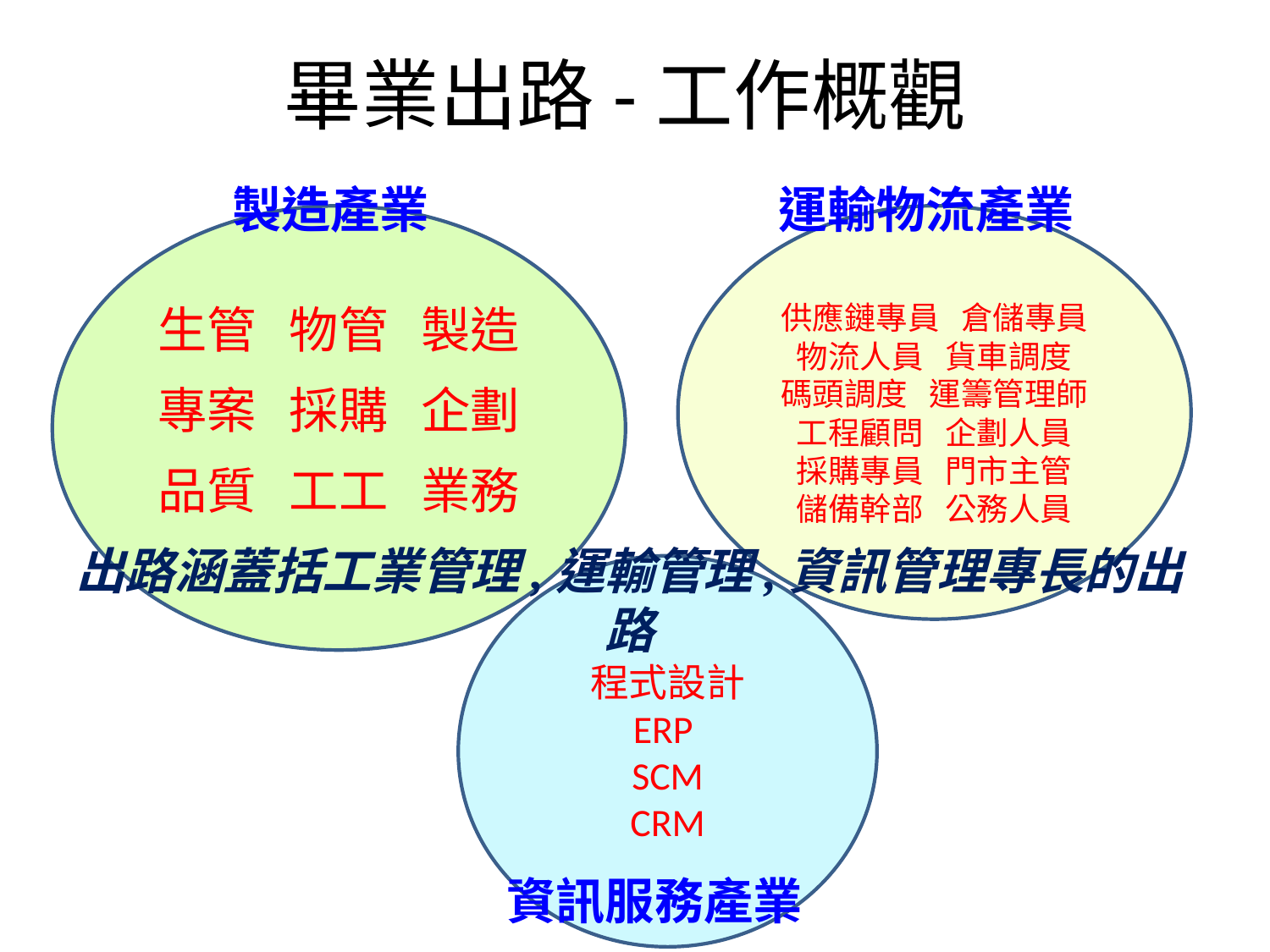

# 畢業出路-工作概觀
製造產業
運輸物流產業
生管   物管   製造
專案   採購   企劃
品質   工工   業務

供應鏈專員   倉儲專員
物流人員   貨車調度
碼頭調度   運籌管理師
工程顧問   企劃人員
採購專員   門市主管
儲備幹部   公務人員
出路涵蓋括工業管理,運輸管理,資訊管理專長的出路
程式設計
ERP
SCM
CRM
資訊服務產業
19